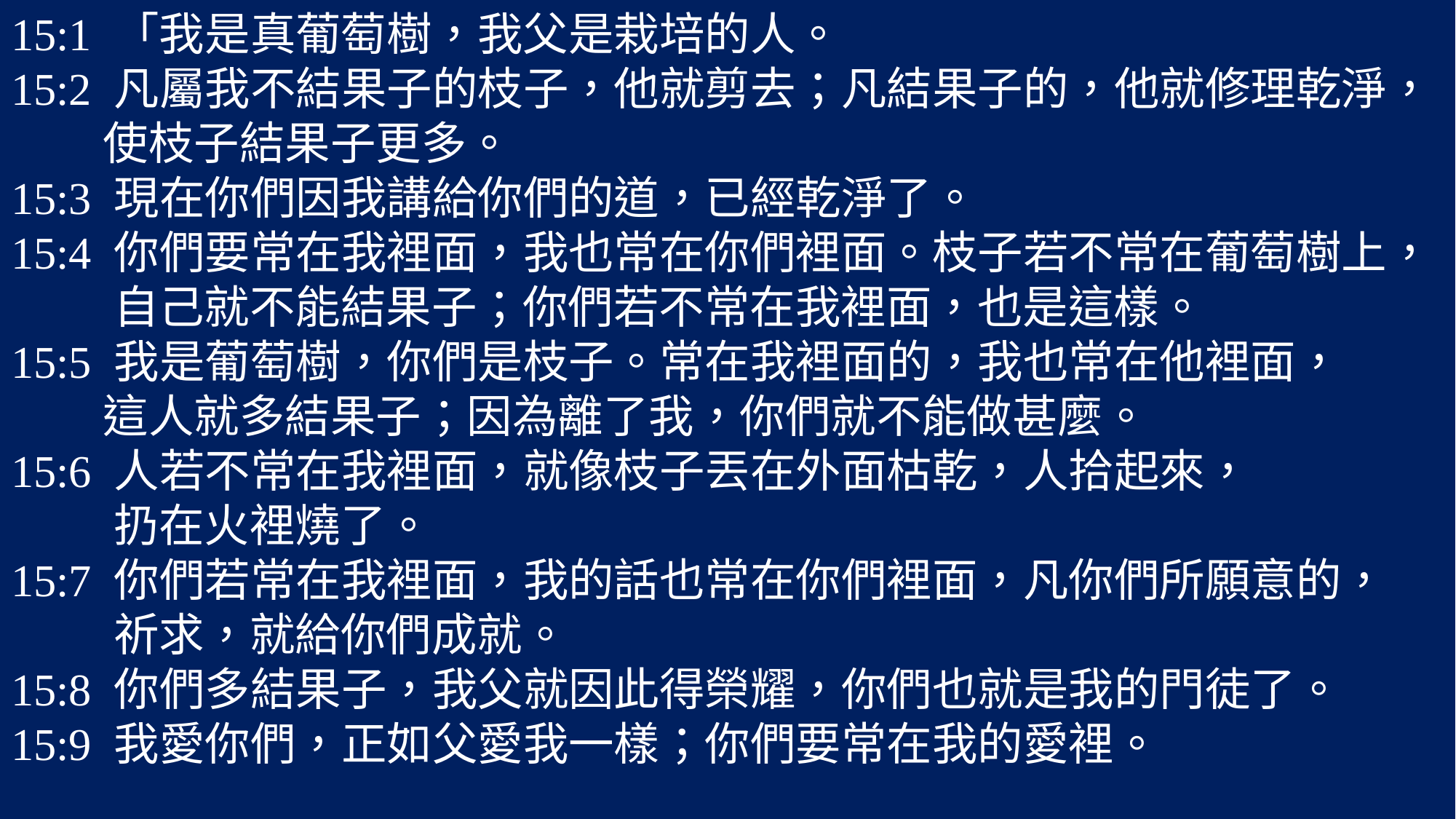

15:1 「我是真葡萄樹，我父是栽培的人。
15:2 凡屬我不結果子的枝子，他就剪去；凡結果子的，他就修理乾淨，
        使枝子結果子更多。
15:3 現在你們因我講給你們的道，已經乾淨了。
15:4 你們要常在我裡面，我也常在你們裡面。枝子若不常在葡萄樹上，
         自己就不能結果子；你們若不常在我裡面，也是這樣。
15:5 我是葡萄樹，你們是枝子。常在我裡面的，我也常在他裡面，
        這人就多結果子；因為離了我，你們就不能做甚麼。
15:6 人若不常在我裡面，就像枝子丟在外面枯乾，人拾起來，
         扔在火裡燒了。
15:7 你們若常在我裡面，我的話也常在你們裡面，凡你們所願意的，
         祈求，就給你們成就。
15:8 你們多結果子，我父就因此得榮耀，你們也就是我的門徒了。
15:9 我愛你們，正如父愛我一樣；你們要常在我的愛裡。